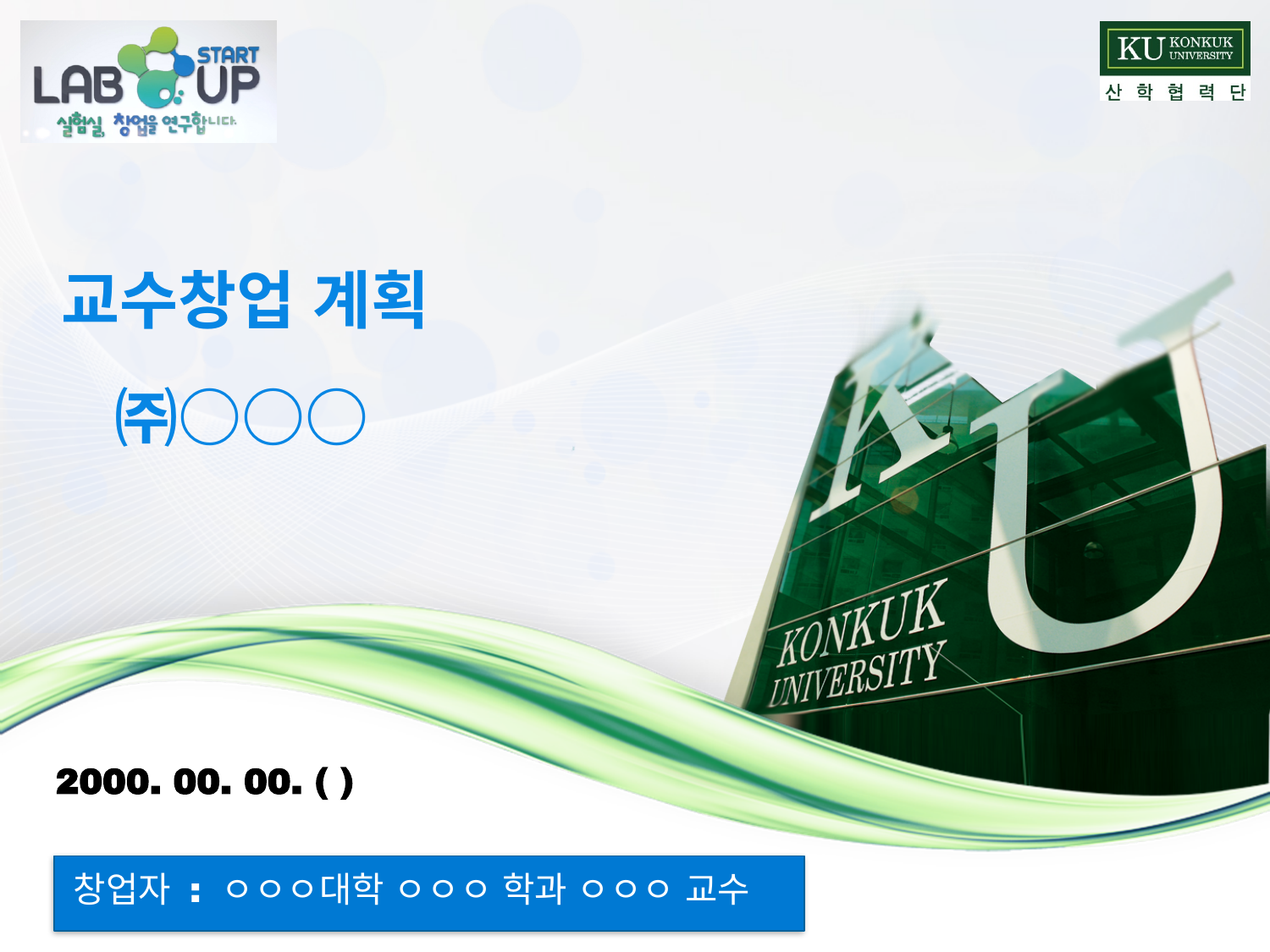

교수창업 계획
㈜○○○
2000. 00. 00. ( )
 창업자 : ㅇㅇㅇ대학 ㅇㅇㅇ 학과 ㅇㅇㅇ 교수